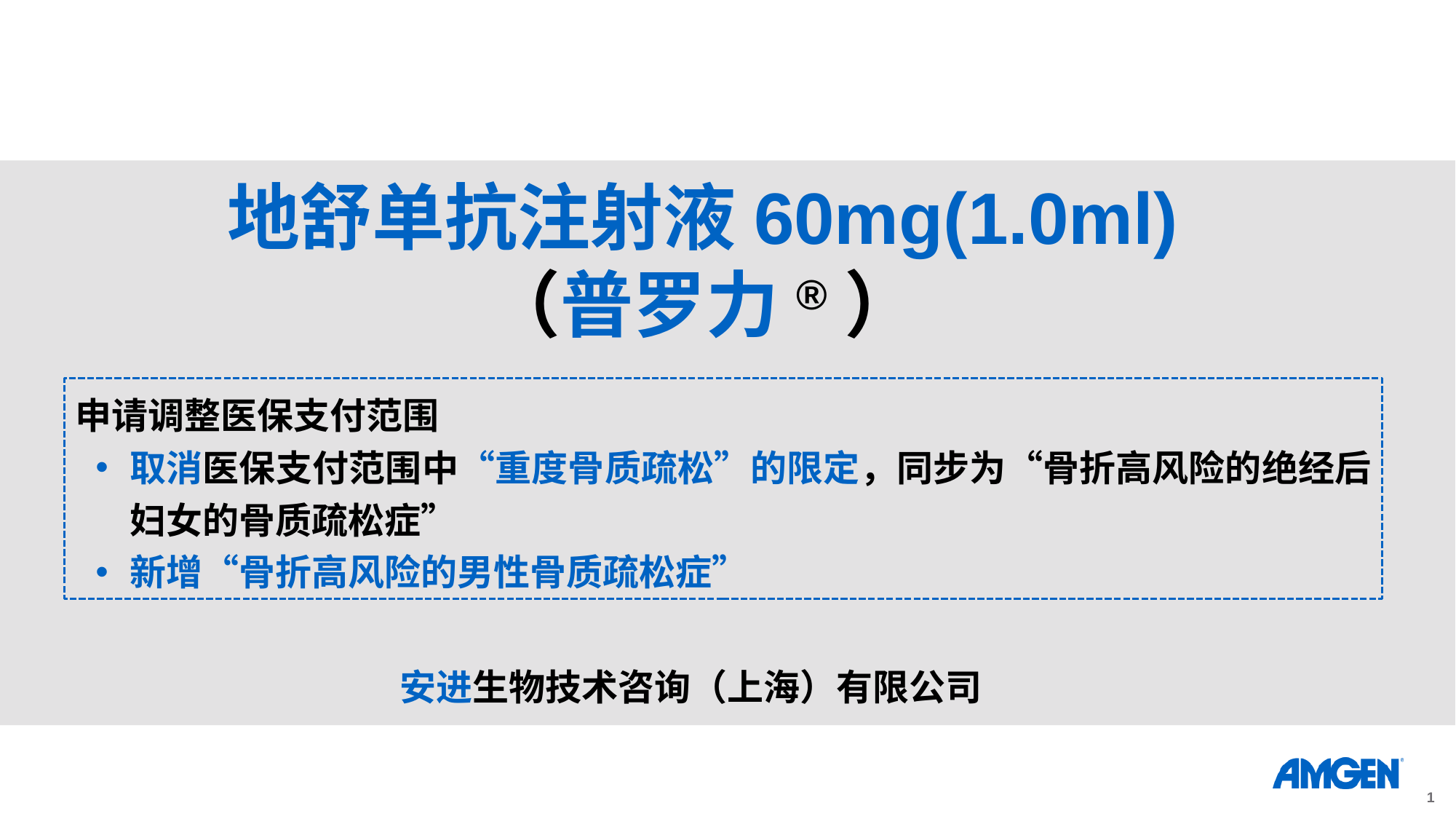

地舒单抗注射液60mg(1.0ml)
（普罗力®）
申请调整医保支付范围
取消医保支付范围中“重度骨质疏松”的限定，同步为“骨折高风险的绝经后妇女的骨质疏松症”
新增“骨折高风险的男性骨质疏松症”
安进生物技术咨询（上海）有限公司